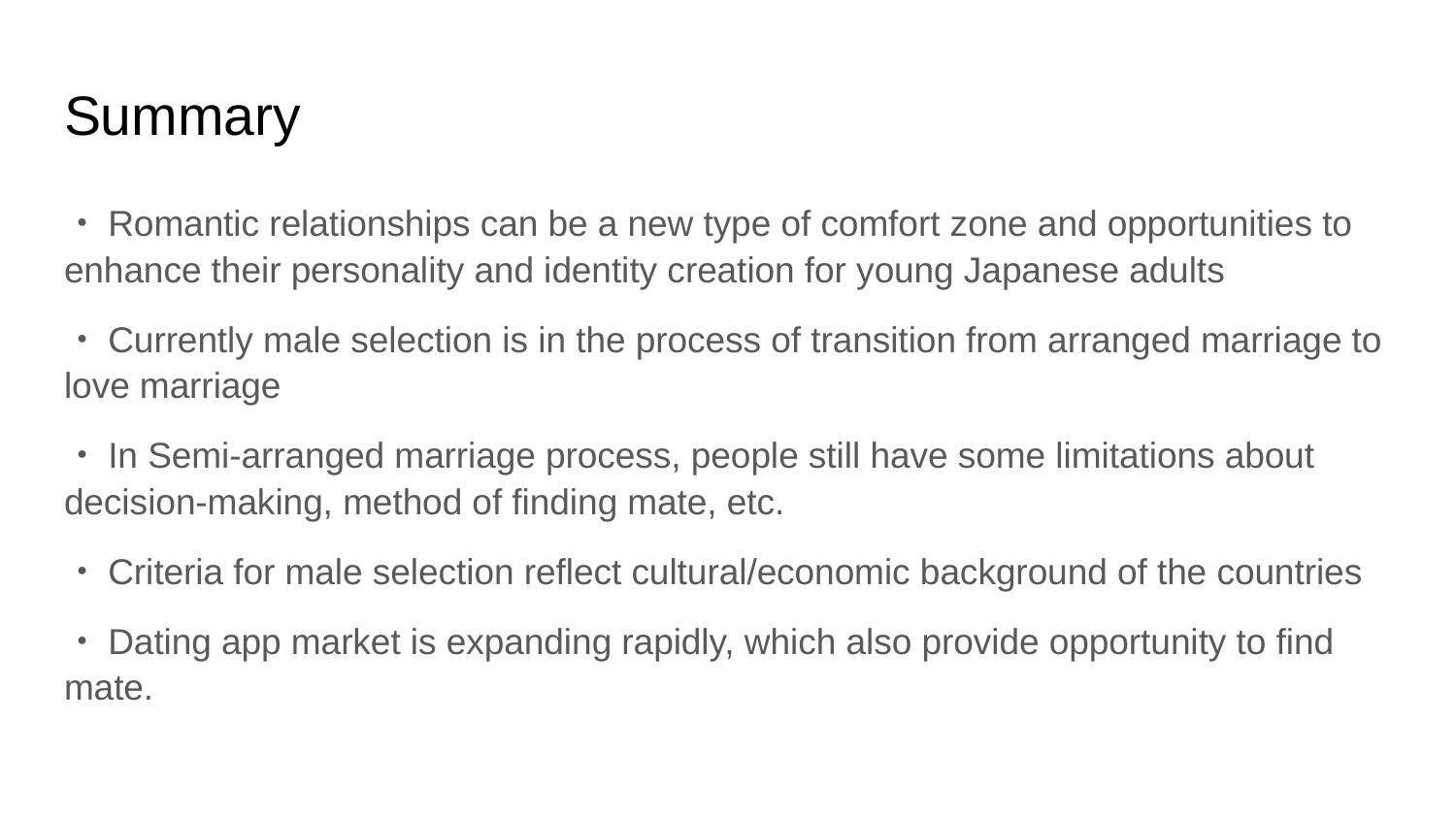

# Summary
・Romantic relationships can be a new type of comfort zone and opportunities to enhance their personality and identity creation for young Japanese adults
・Currently male selection is in the process of transition from arranged marriage to love marriage
・In Semi-arranged marriage process, people still have some limitations about decision-making, method of finding mate, etc.
・Criteria for male selection reflect cultural/economic background of the countries
・Dating app market is expanding rapidly, which also provide opportunity to find mate.